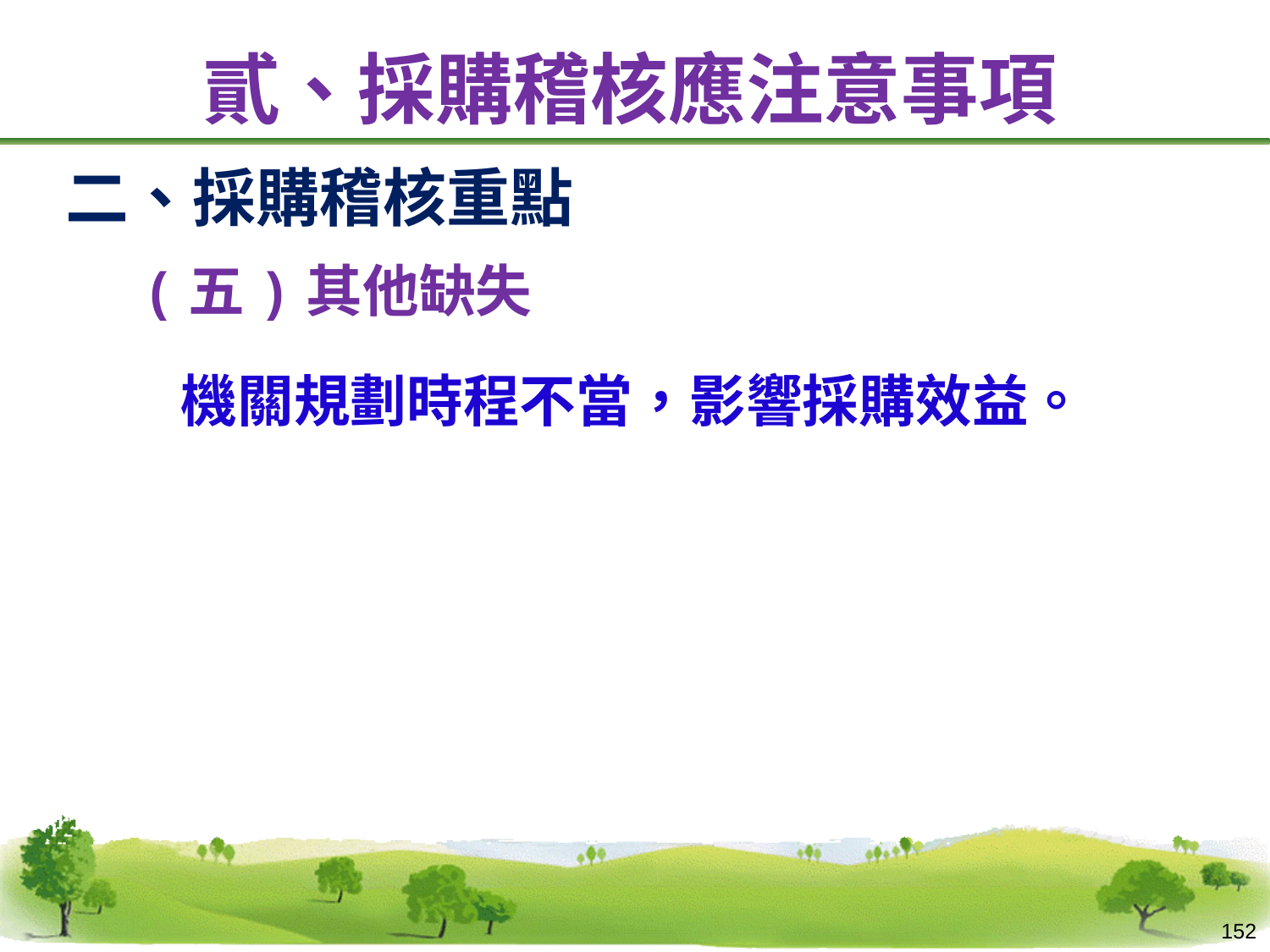

# 貳、採購稽核應注意事項
二、採購稽核重點
(五)其他缺失
  機關規劃時程不當，影響採購效益。

152